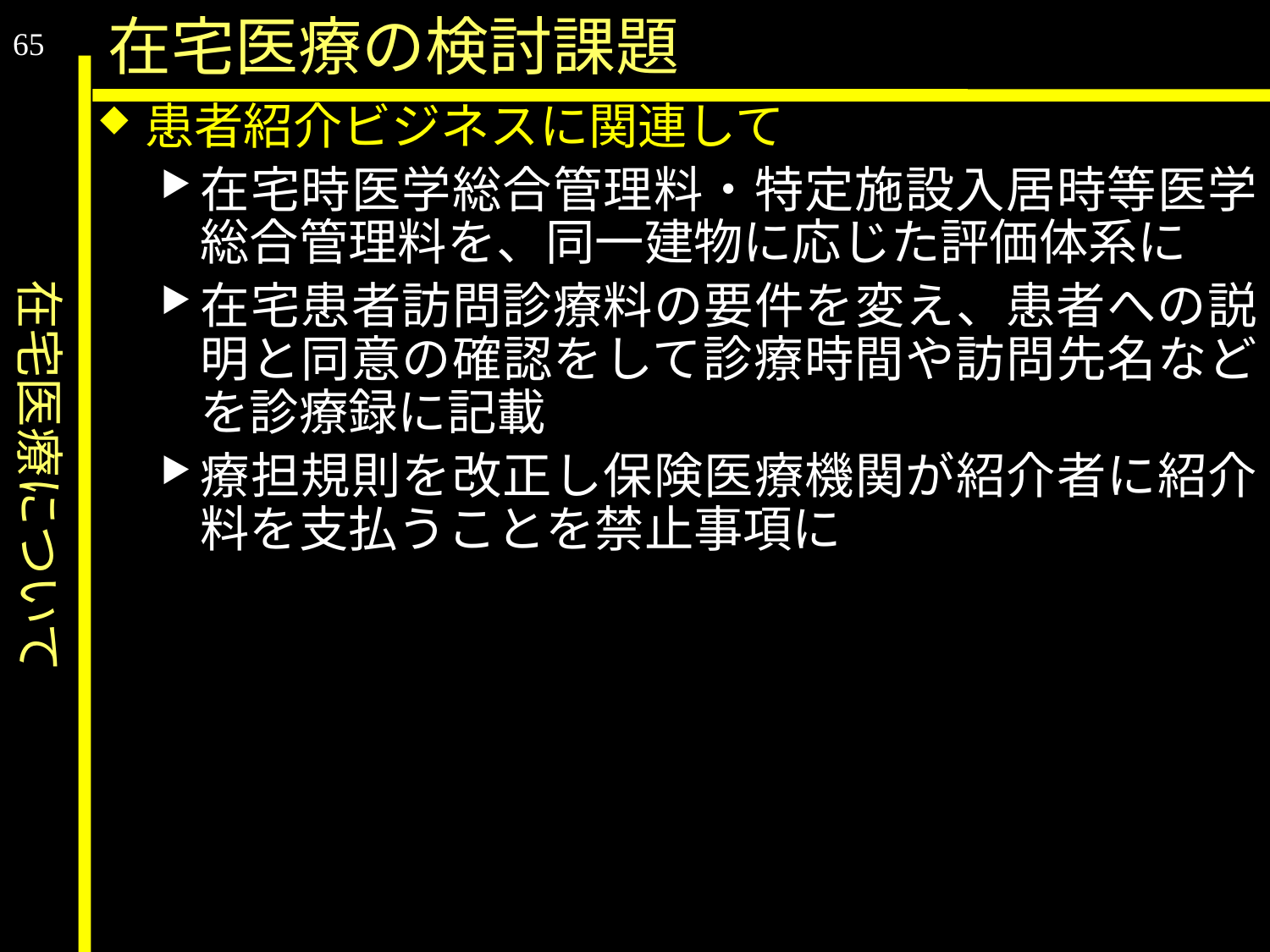

在宅医療について
在宅医療の検討課題
65

患者紹介ビジネスに関連して
在宅時医学総合管理料・特定施設入居時等医学総合管理料を、同一建物に応じた評価体系に
在宅患者訪問診療料の要件を変え、患者への説明と同意の確認をして診療時間や訪問先名などを診療録に記載
療担規則を改正し保険医療機関が紹介者に紹介料を支払うことを禁止事項に